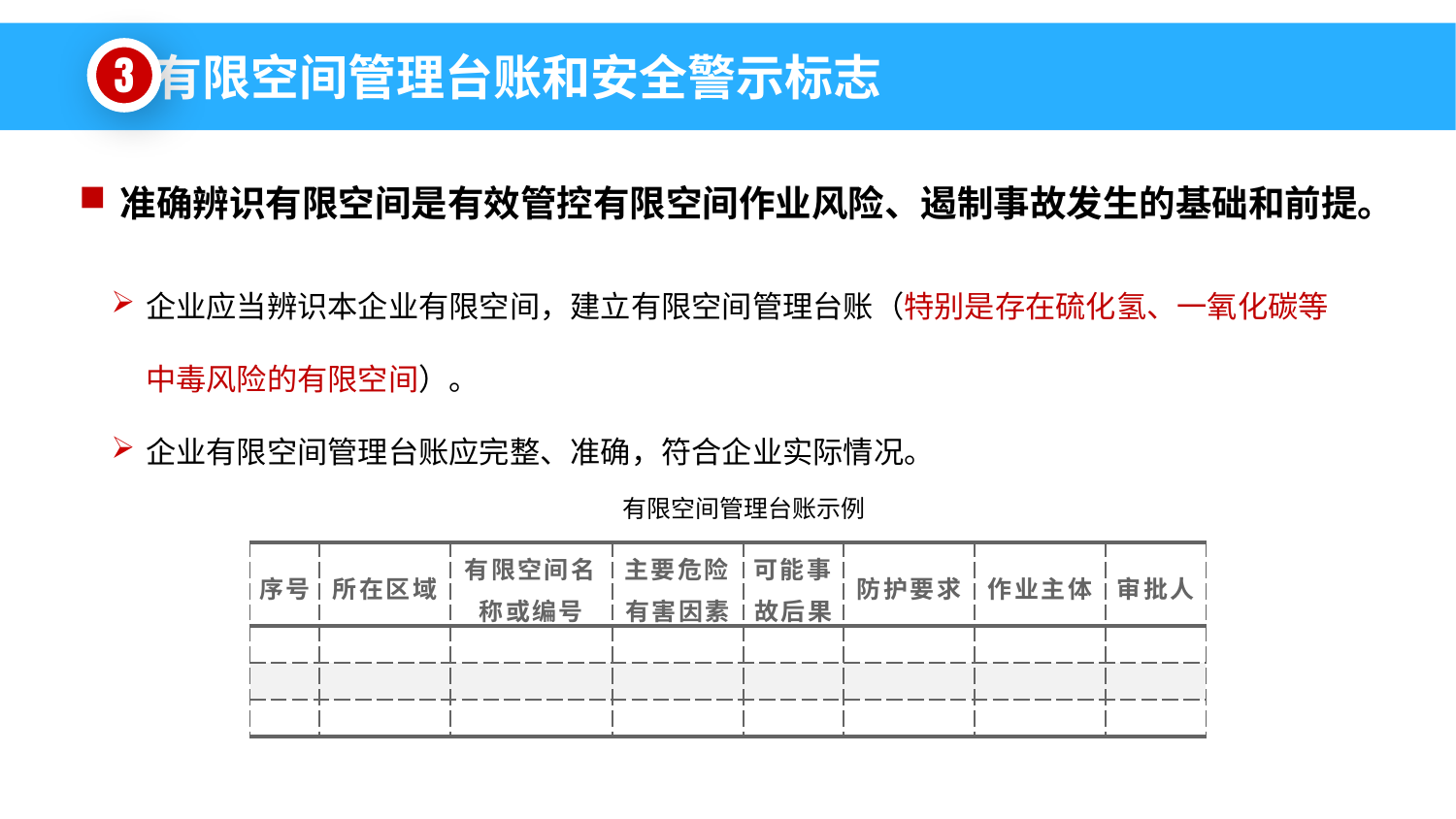

有限空间管理台账和安全警示标志

3
准确辨识有限空间是有效管控有限空间作业风险、遏制事故发生的基础和前提。
企业应当辨识本企业有限空间，建立有限空间管理台账（特别是存在硫化氢、一氧化碳等中毒风险的有限空间）。
企业有限空间管理台账应完整、准确，符合企业实际情况。
有限空间管理台账示例
| 序号 | 所在区域 | 有限空间名称或编号 | 主要危险有害因素 | 可能事故后果 | 防护要求 | 作业主体 | 审批人 |
| --- | --- | --- | --- | --- | --- | --- | --- |
|  |  |  |  |  |  |  |  |
|  |  |  |  |  |  |  |  |
|  |  |  |  |  |  |  |  |
25